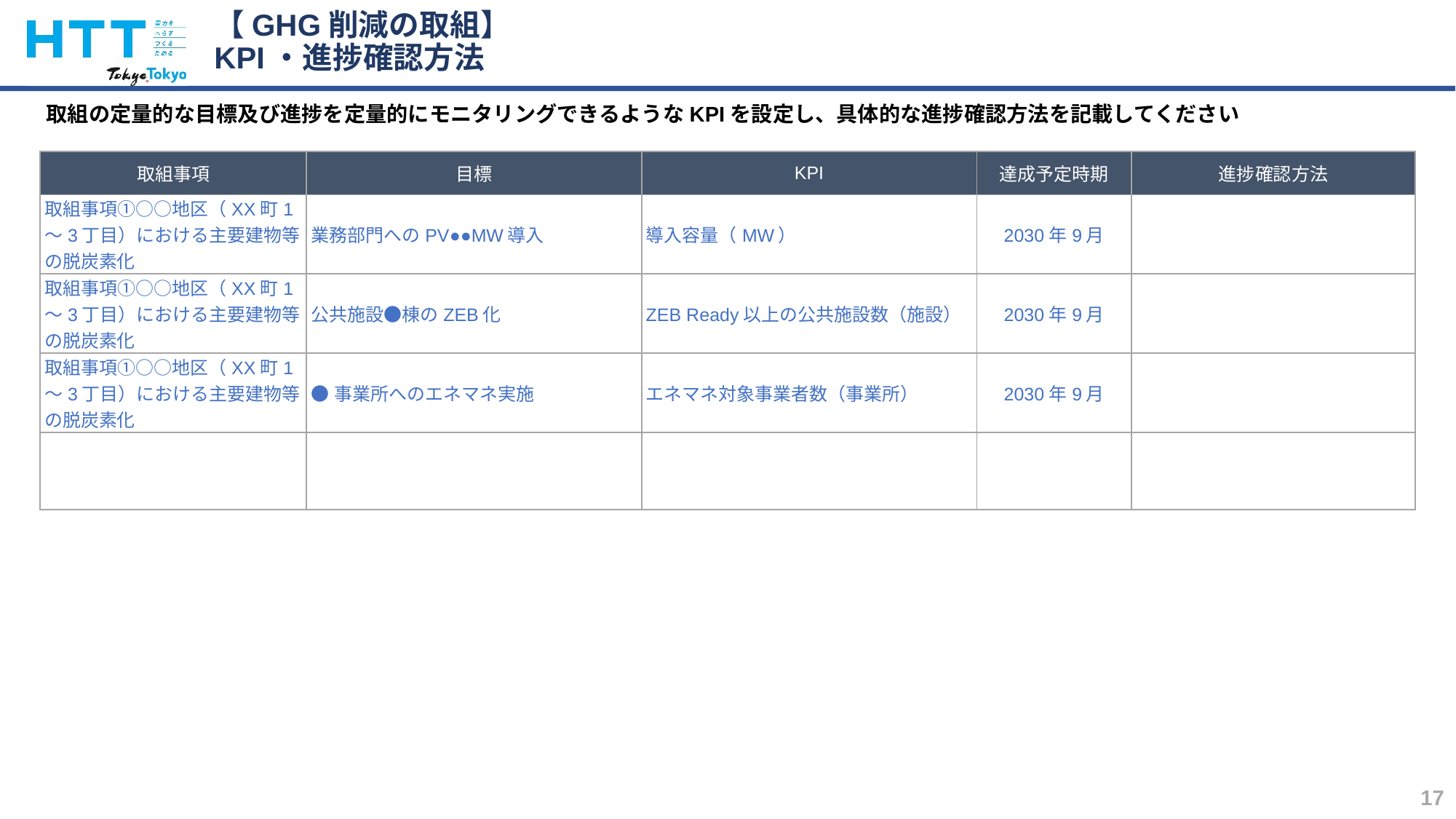

# 【GHG削減の取組】 KPI・進捗確認方法
取組の定量的な目標及び進捗を定量的にモニタリングできるようなKPIを設定し、具体的な進捗確認方法を記載してください
| 取組事項 | 目標 | KPI | 達成予定時期 | 進捗確認方法 |
| --- | --- | --- | --- | --- |
| 取組事項①○○地区（XX町1～3丁目）における主要建物等の脱炭素化 | 業務部門へのPV●●MW導入 | 導入容量（MW） | 2030年9月 |  |
| 取組事項①○○地区（XX町1～3丁目）における主要建物等の脱炭素化 | 公共施設●棟のZEB化 | ZEB Ready以上の公共施設数（施設） | 2030年9月 |  |
| 取組事項①○○地区（XX町1～3丁目）における主要建物等の脱炭素化 | ●事業所へのエネマネ実施 | エネマネ対象事業者数（事業所） | 2030年9月 |  |
|  |  |  |  |  |
17